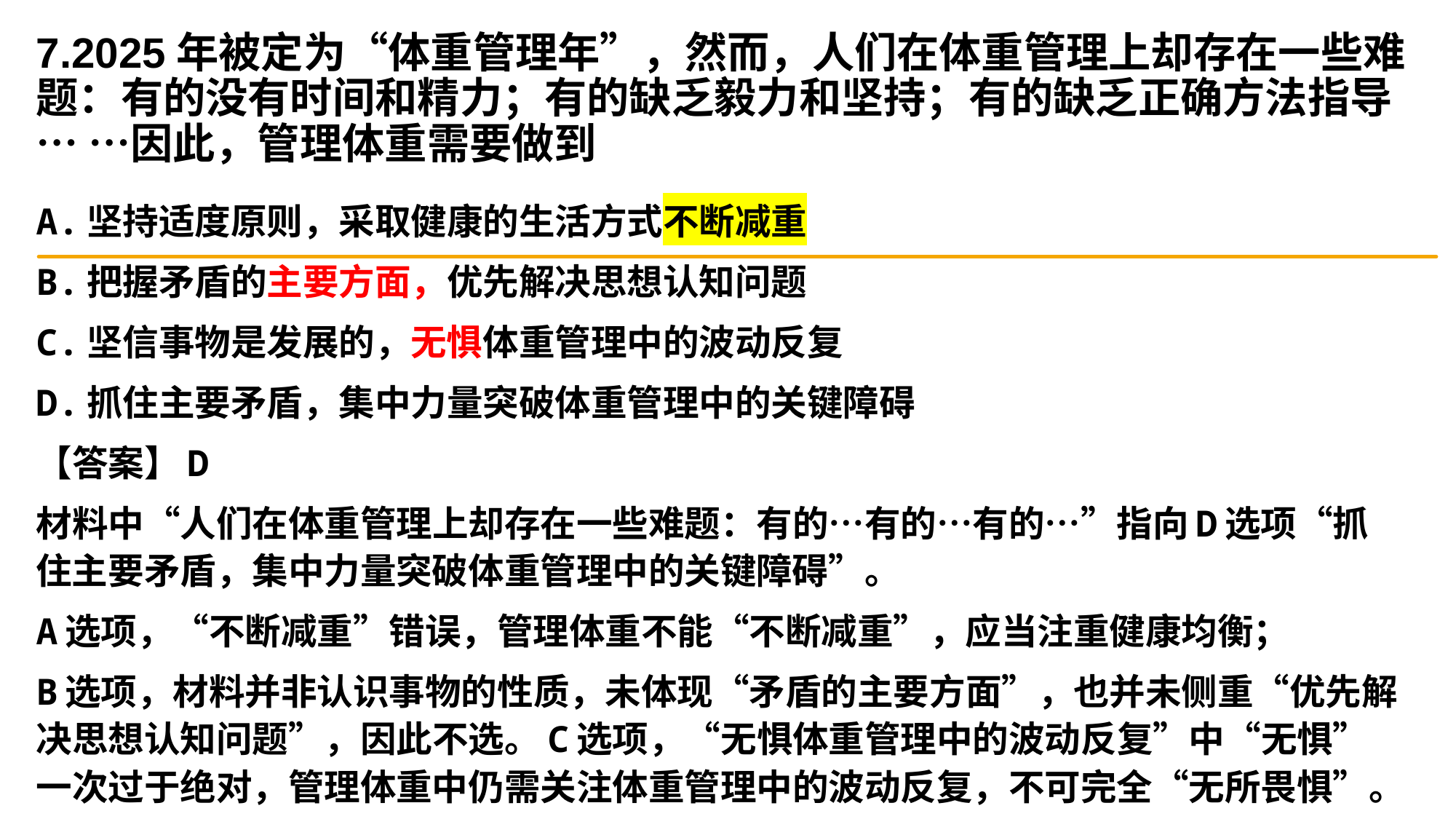

# 7.2025年被定为“体重管理年”，然而，人们在体重管理上却存在一些难题：有的没有时间和精力；有的缺乏毅力和坚持；有的缺乏正确方法指导… …因此，管理体重需要做到
A.坚持适度原则，采取健康的生活方式不断减重
B.把握矛盾的主要方面，优先解决思想认知问题
C.坚信事物是发展的，无惧体重管理中的波动反复
D.抓住主要矛盾，集中力量突破体重管理中的关键障碍
【答案】D
材料中“人们在体重管理上却存在一些难题：有的…有的…有的…”指向D选项“抓住主要矛盾，集中力量突破体重管理中的关键障碍”。
A选项，“不断减重”错误，管理体重不能“不断减重”，应当注重健康均衡；
B选项，材料并非认识事物的性质，未体现“矛盾的主要方面”，也并未侧重“优先解决思想认知问题”，因此不选。C选项，“无惧体重管理中的波动反复”中“无惧”一次过于绝对，管理体重中仍需关注体重管理中的波动反复，不可完全“无所畏惧”。